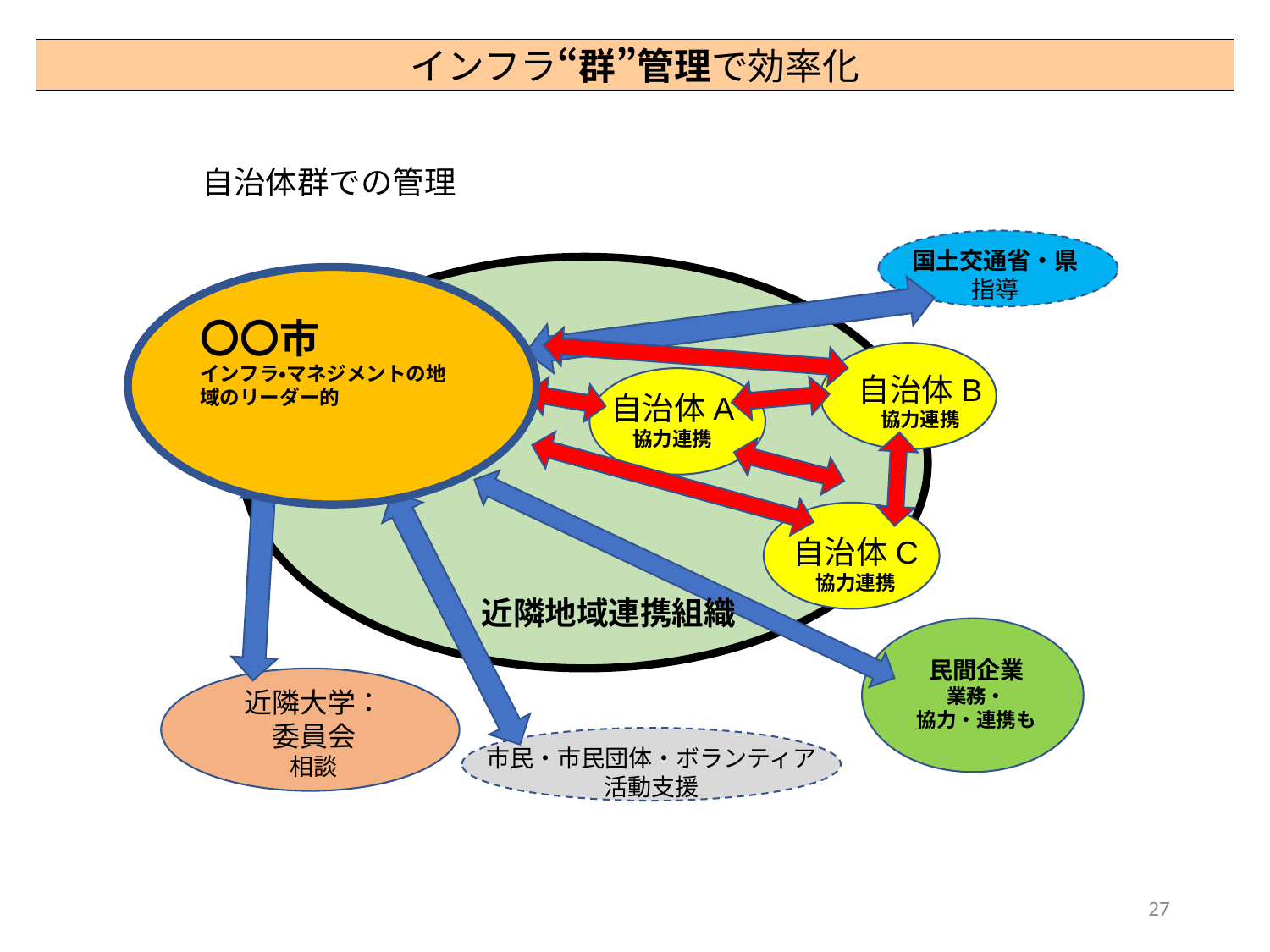

インフラ“群”管理で効率化
自治体群での管理

国土交通省・県
指導

〇〇市
インフラ・マネジメントの地域のリーダー的

自治体B
協力連携

自治体A
協力連携

自治体C
協力連携

近隣地域連携組織

民間企業
業務・
協力・連携も

近隣大学：
委員会
相談

市民・市民団体・ボランティア
活動支援
27